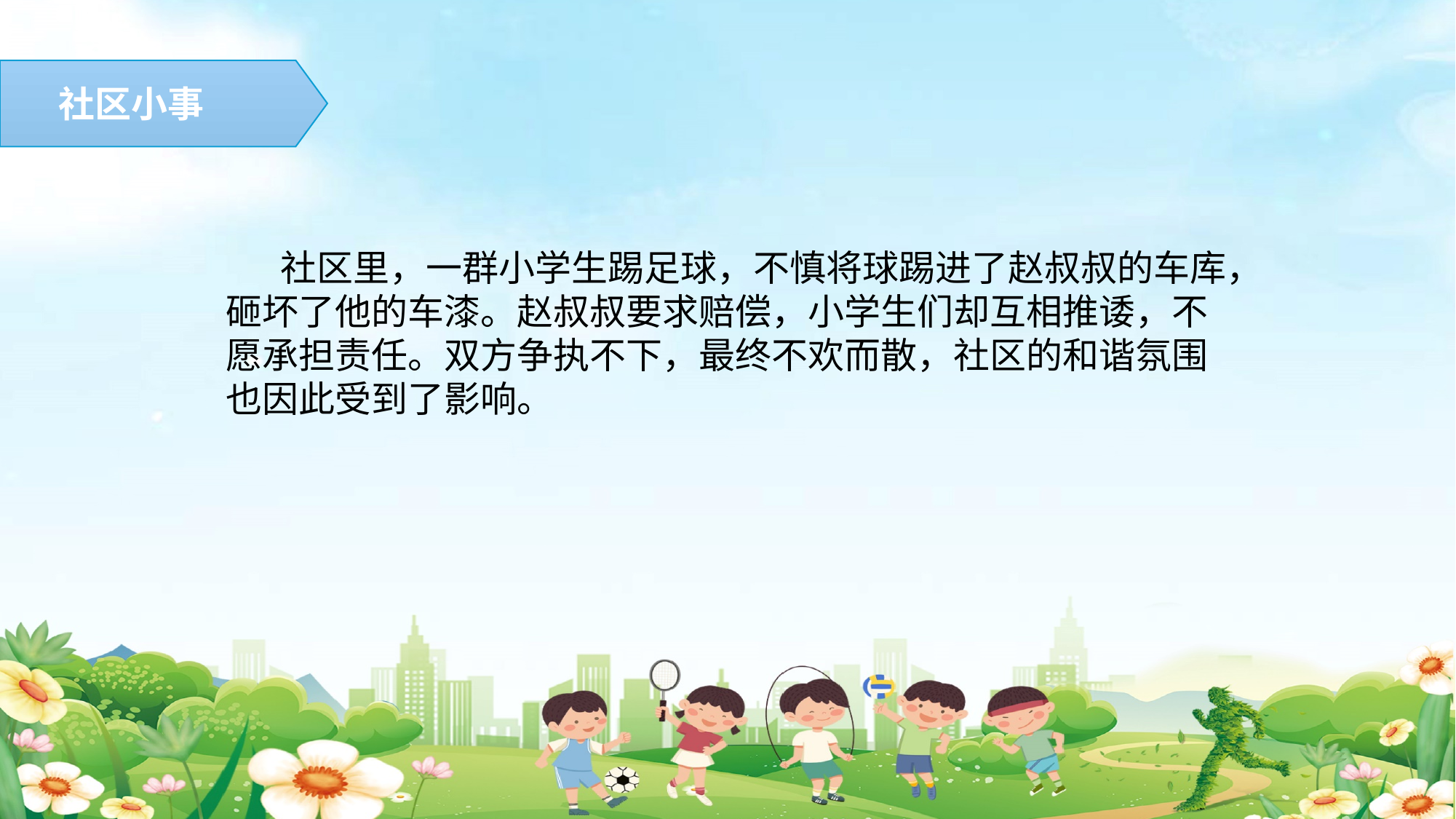

#

社区小事
社区里，一群小学生踢足球，不慎将球踢进了赵叔叔的车库，砸坏了他的车漆。赵叔叔要求赔偿，小学生们却互相推诿，不愿承担责任。双方争执不下，最终不欢而散，社区的和谐氛围也因此受到了影响。